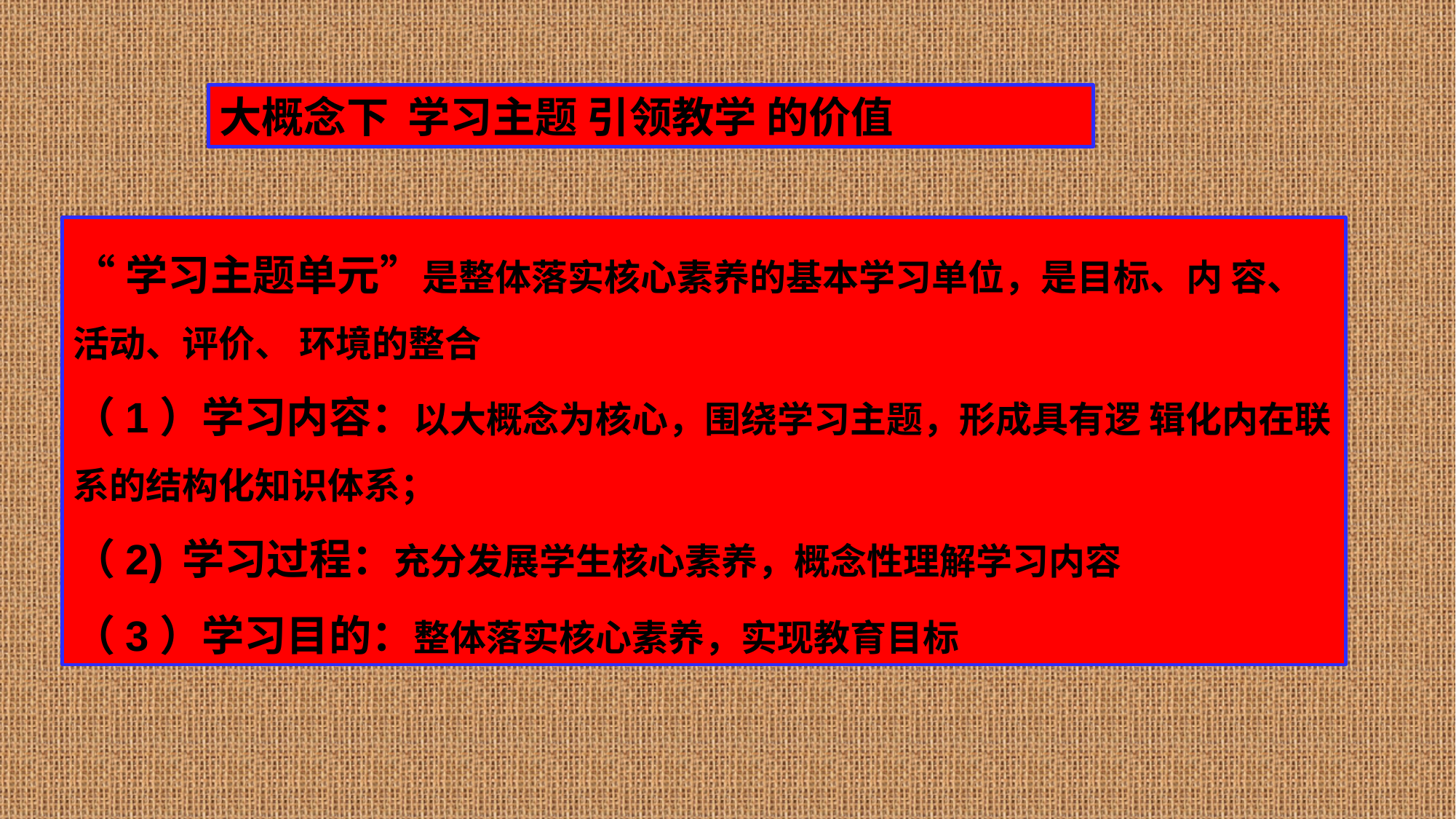

大概念下  学习主题 引领教学 的价值
“学习主题单元”是整体落实核心素养的基本学习单位，是目标、内 容、活动、评价、 环境的整合
（1）学习内容：以大概念为核心，围绕学习主题，形成具有逻 辑化内在联系的结构化知识体系；
（2)	学习过程：充分发展学生核心素养，概念性理解学习内容
（3）学习目的：整体落实核心素养，实现教育目标